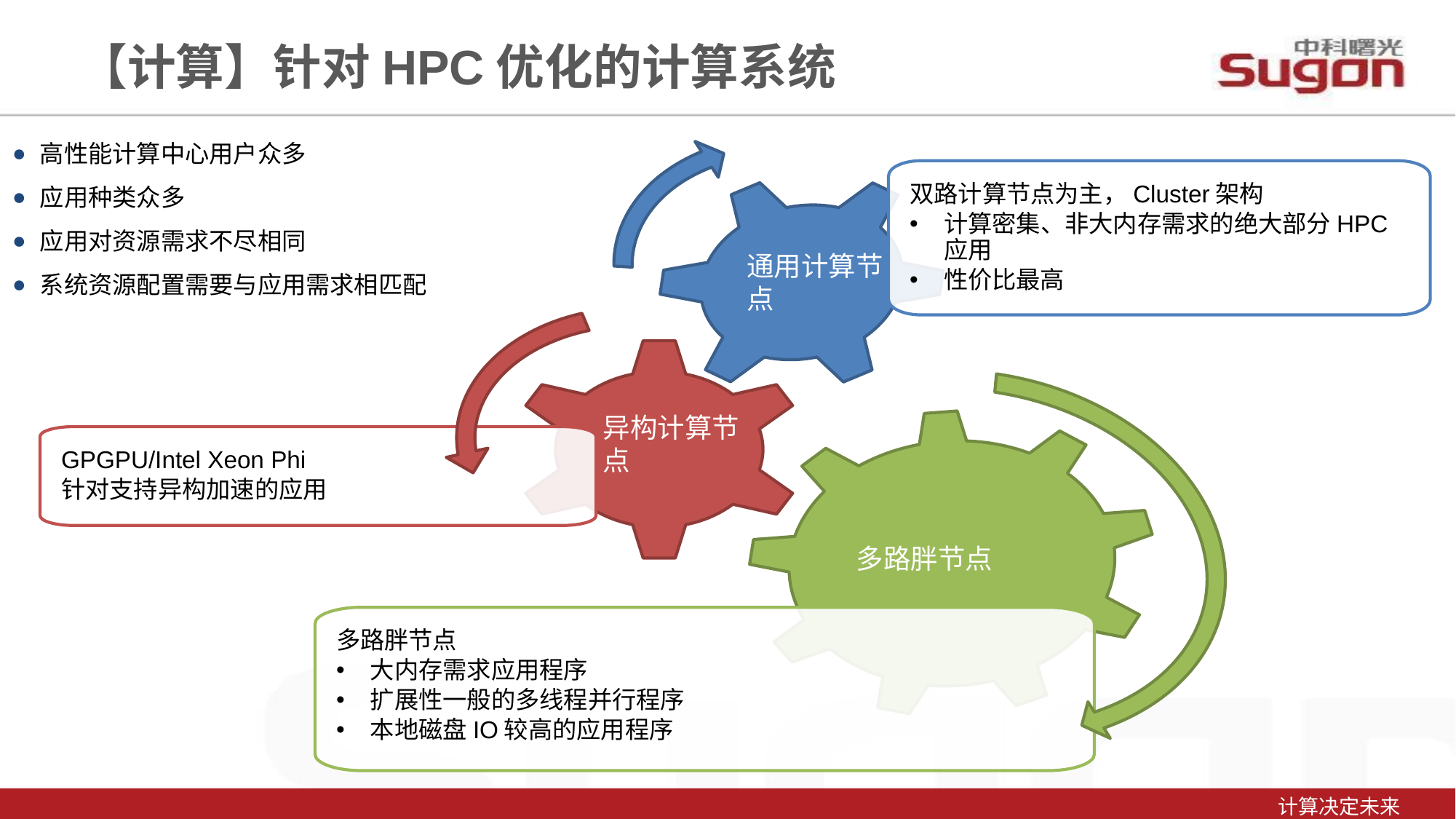

【计算】针对HPC优化的计算系统
高性能计算中心用户众多
应用种类众多
应用对资源需求不尽相同
系统资源配置需要与应用需求相匹配

双路计算节点为主，Cluster架构
计算密集、非大内存需求的绝大部分HPC应用
性价比最高
通用计算节点

异构计算节点

GPGPU/Intel Xeon Phi
针对支持异构加速的应用
多路胖节点
多路胖节点
大内存需求应用程序
扩展性一般的多线程并行程序
本地磁盘IO较高的应用程序